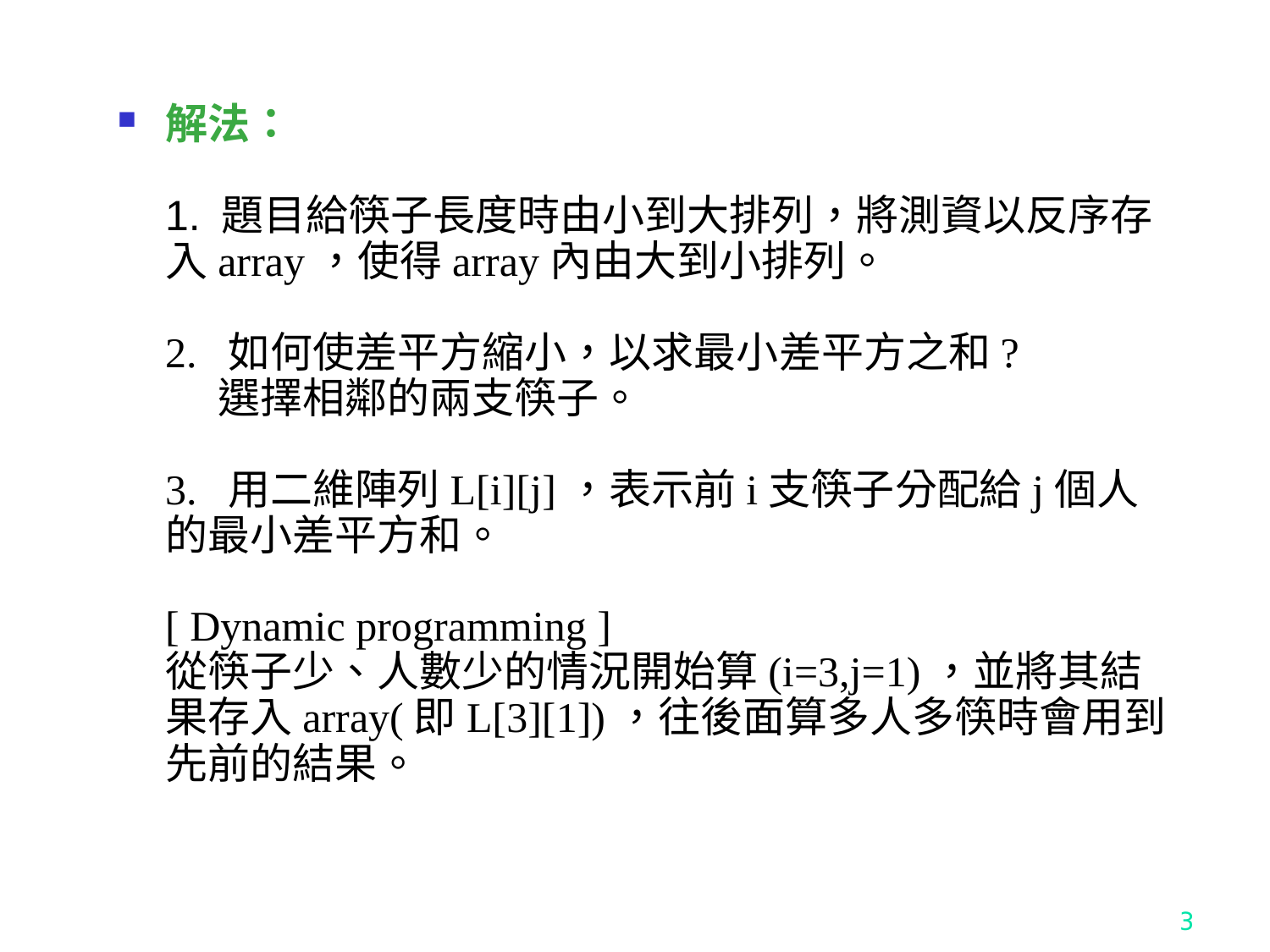

解法：
1. 題目給筷子長度時由小到大排列，將測資以反序存入array，使得array內由大到小排列。
2.  如何使差平方縮小，以求最小差平方之和?
    選擇相鄰的兩支筷子。
3.  用二維陣列L[i][j]，表示前i支筷子分配給j個人 的最小差平方和。
[ Dynamic programming ]
從筷子少、人數少的情況開始算(i=3,j=1)，並將其結果存入array(即L[3][1])，往後面算多人多筷時會用到先前的結果。
3